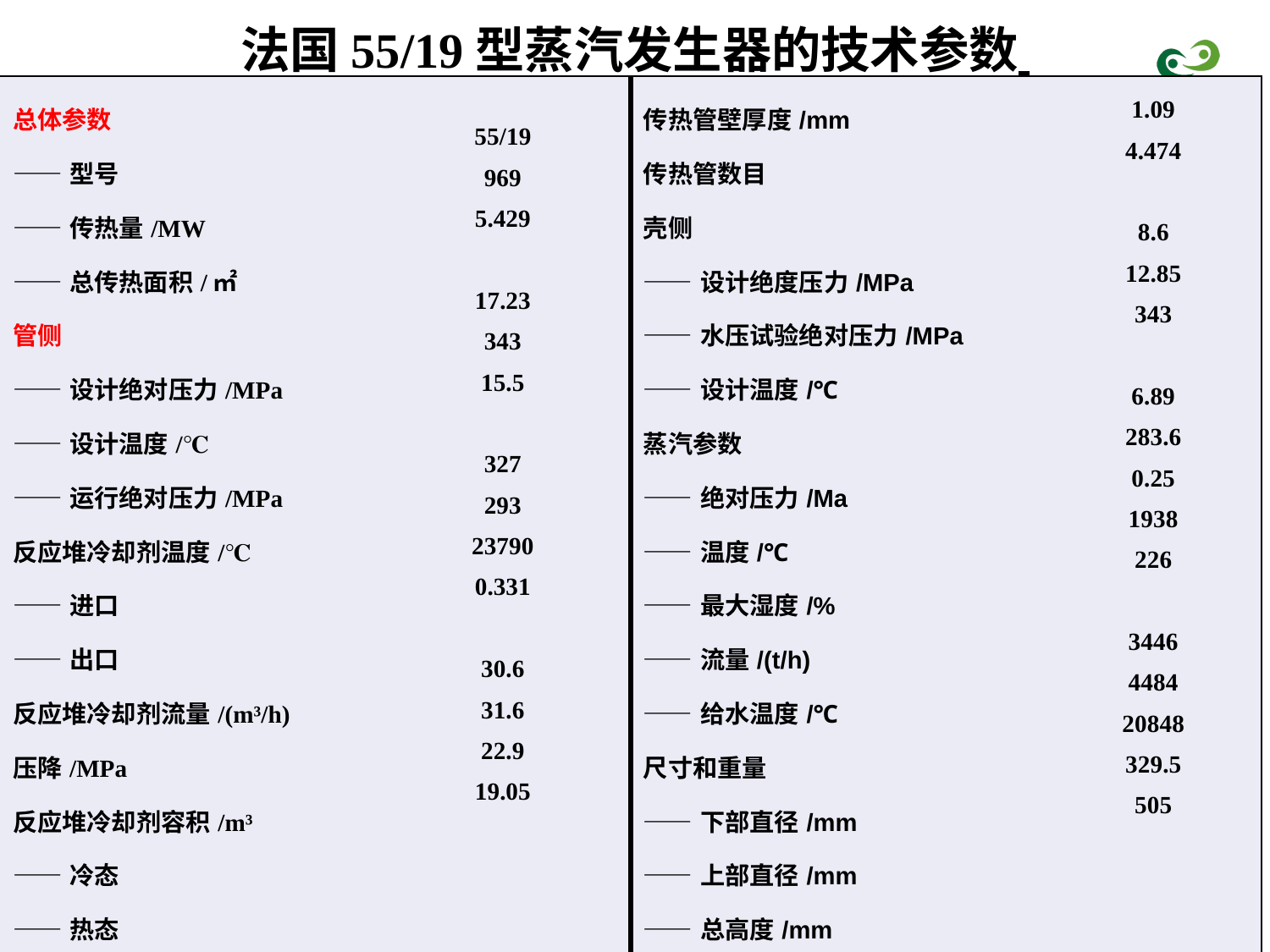

法国55/19型蒸汽发生器的技术参数
| 总体参数 ——型号 ——传热量/MW ——总传热面积/㎡ 管侧 ——设计绝对压力/MPa ——设计温度/℃ ——运行绝对压力/MPa 反应堆冷却剂温度/℃ ——进口 ——出口 反应堆冷却剂流量/(m³/h) 压降/MPa 反应堆冷却剂容积/m³ ——冷态 ——热态 水压试验绝对压力/MPa 传热管直径/mm | 55/19 969 5.429 17.23 343 15.5 327 293 23790 0.331 30.6 31.6 22.9 19.05 | 传热管壁厚度/mm 传热管数目 壳侧 ——设计绝度压力/MPa ——水压试验绝对压力/MPa ——设计温度/℃ 蒸汽参数 ——绝对压力/Ma ——温度/℃ ——最大湿度/% ——流量/(t/h) ——给水温度/℃ 尺寸和重量 ——下部直径/mm ——上部直径/mm ——总高度/mm ——无水总重/t ——满水总重/t | 1.09 4.474 8.6 12.85 343 6.89 283.6 0.25 1938 226 3446 4484 20848 329.5 505 |
| --- | --- | --- | --- |
|  |  |
| --- | --- |